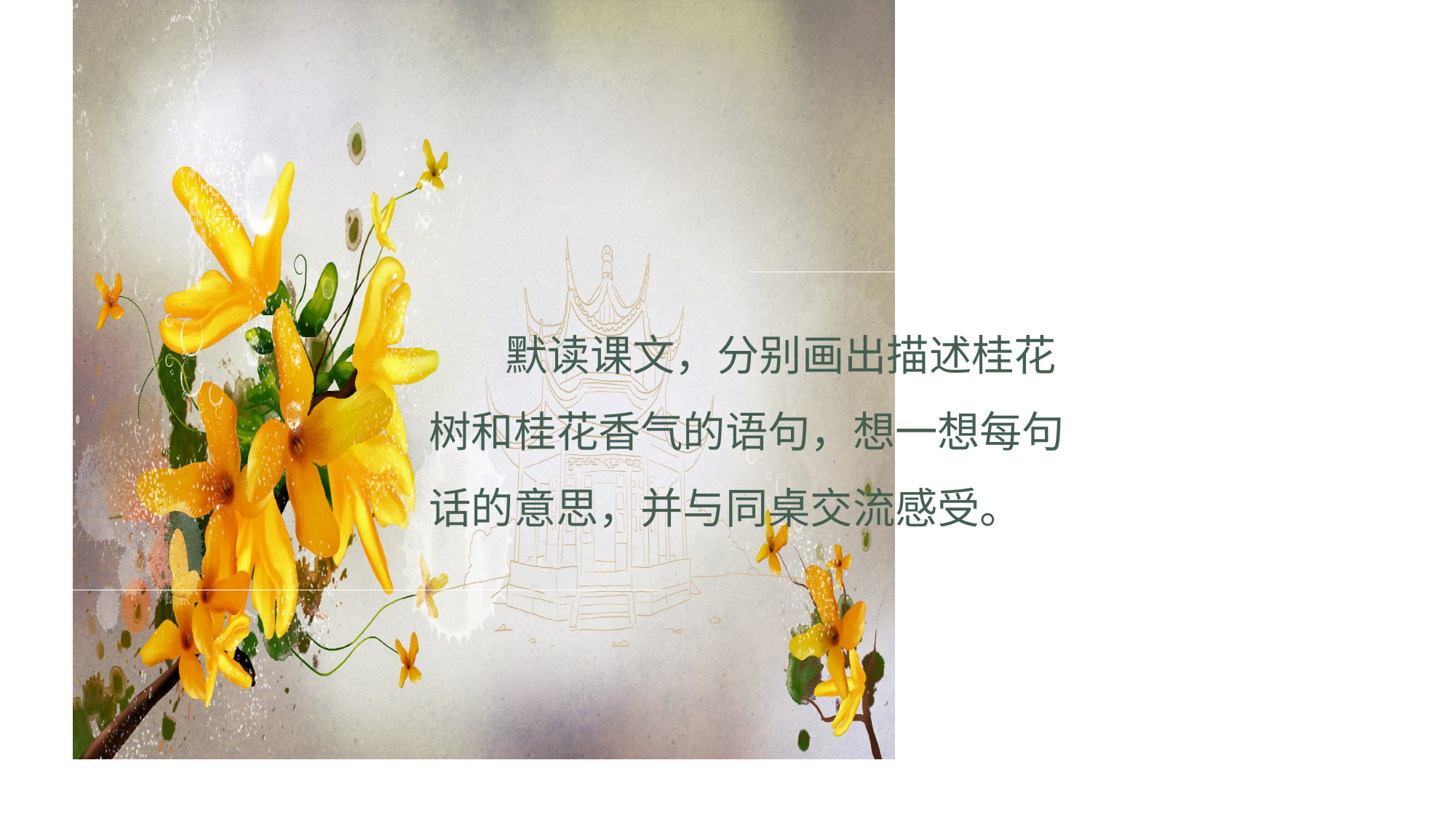

默读课文，分别画出描述桂花树和桂花香气的语句，想一想每句话的意思，并与同桌交流感受。